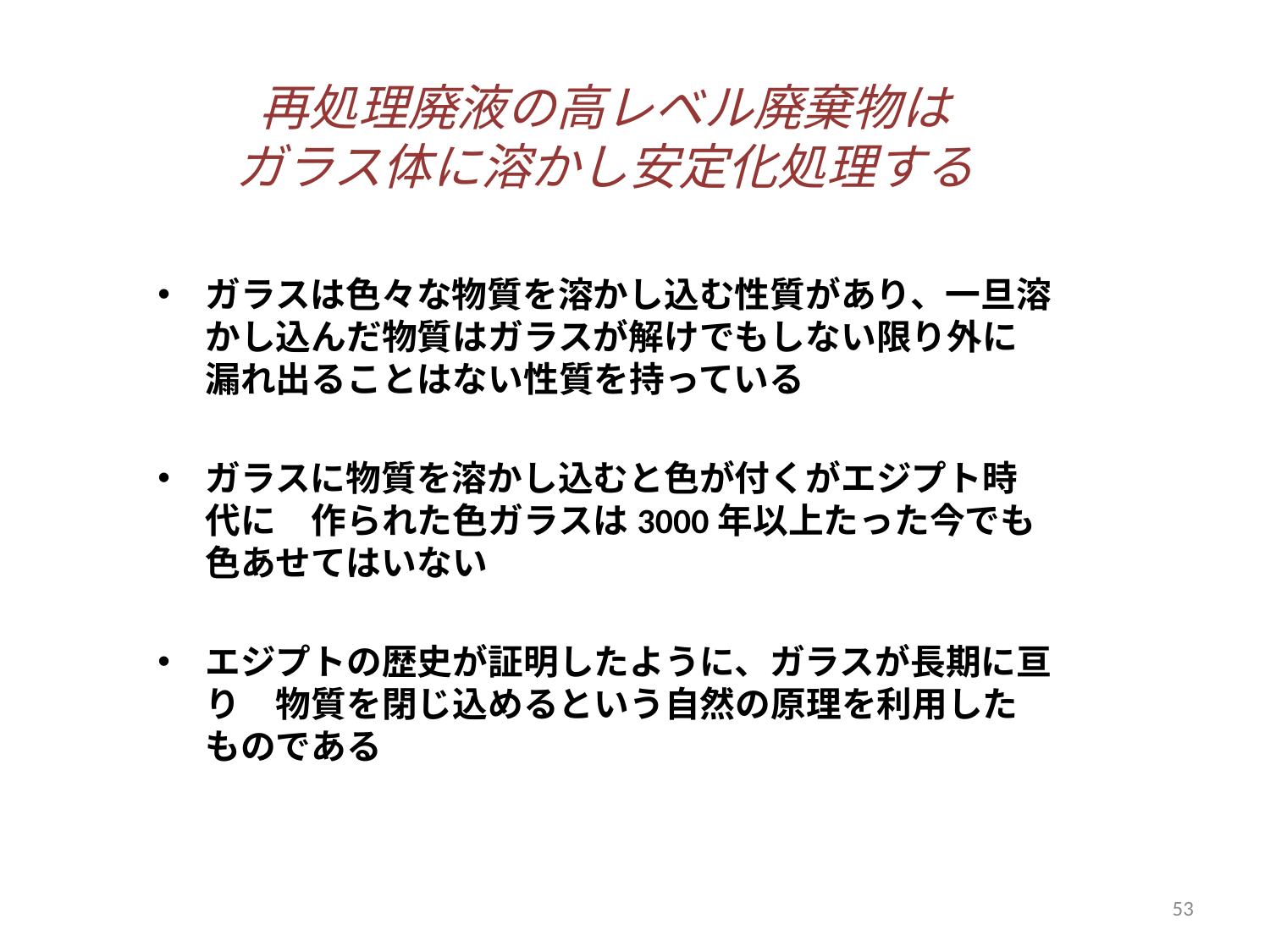

# 再処理廃液の高レベル廃棄物は ガラス体に溶かし安定化処理する
ガラスは色々な物質を溶かし込む性質があり、一旦溶かし込んだ物質はガラスが解けでもしない限り外に漏れ出ることはない性質を持っている

ガラスに物質を溶かし込むと色が付くがエジプト時代に　作られた色ガラスは3000年以上たった今でも色あせてはいない

エジプトの歴史が証明したように、ガラスが長期に亘り　物質を閉じ込めるという自然の原理を利用したものである

53